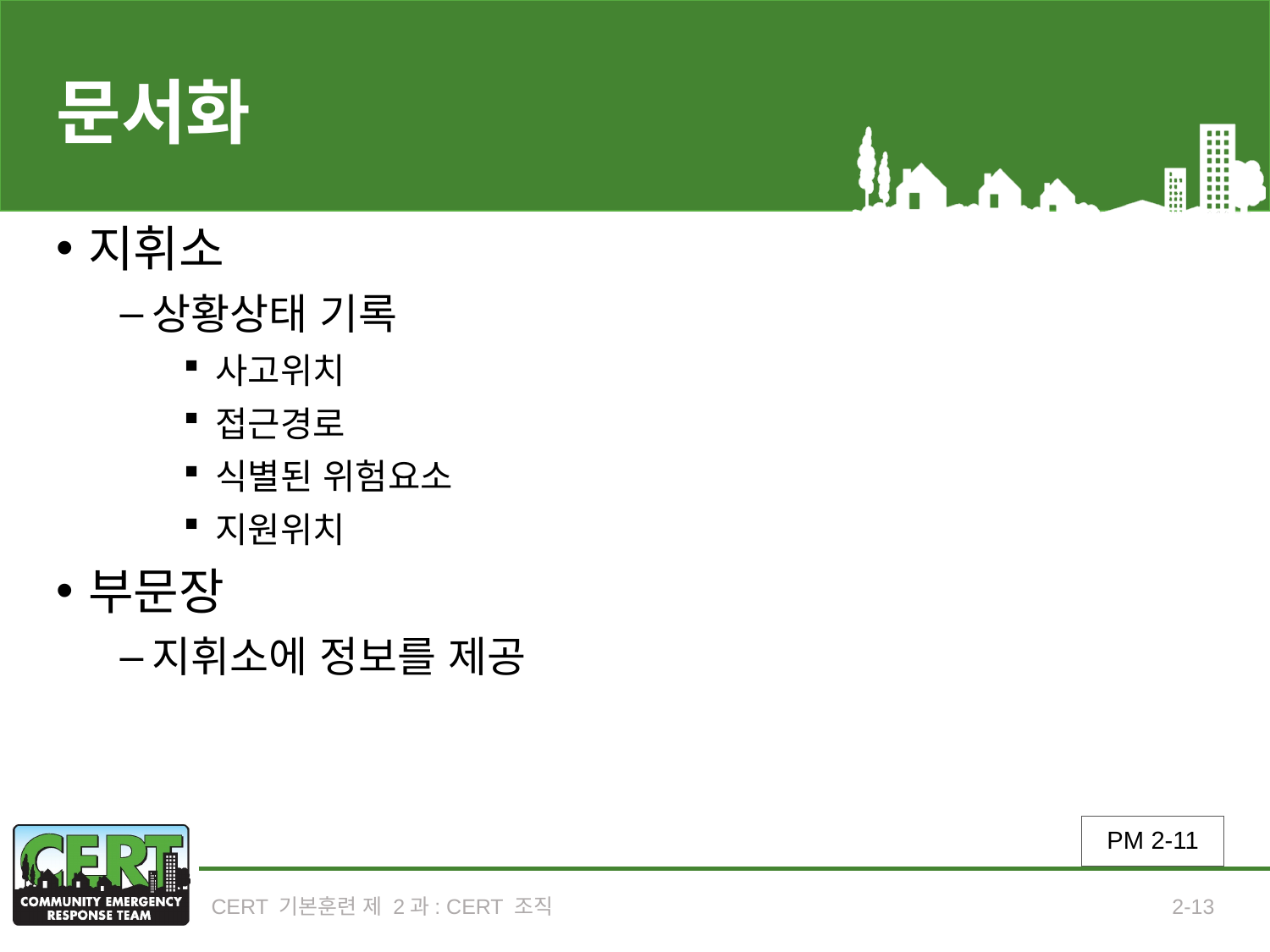

# 문서화
지휘소
상황상태 기록
사고위치
접근경로
식별된 위험요소
지원위치
부문장
지휘소에 정보를 제공

PM 2-11
CERT 기본훈련 제 2과: CERT 조직
2-13